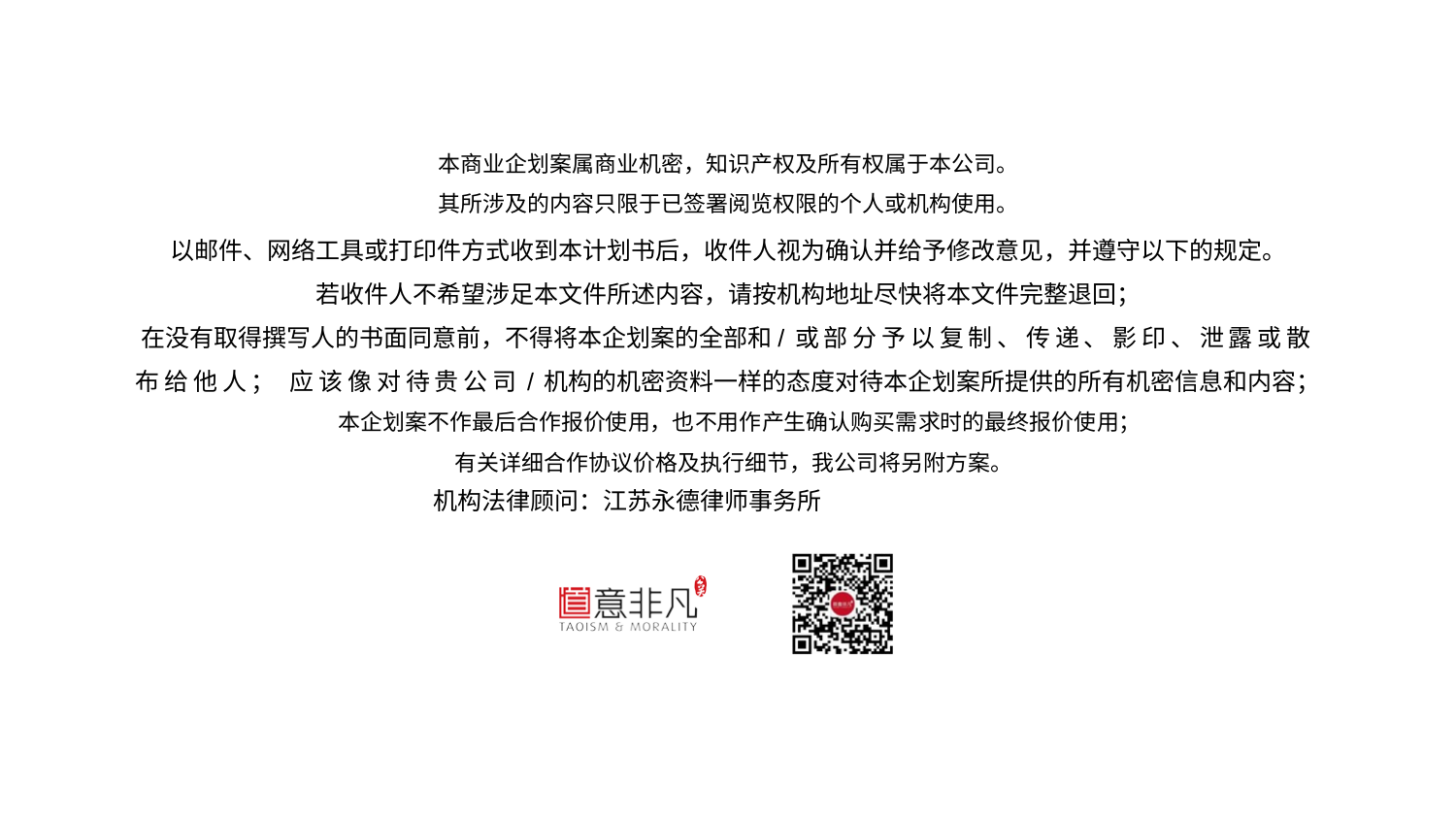

本商业企划案属商业机密，知识产权及所有权属于本公司。 其所涉及的内容只限于已签署阅览权限的个人或机构使用。
以邮件、网络工具或打印件方式收到本计划书后，收件人视为确认并给予修改意见，并遵守以下的规定。 若收件人不希望涉足本文件所述内容，请按机构地址尽快将本文件完整退回；
在没有取得撰写人的书面同意前，不得将本企划案的全部和/或部分予以复制、传递、影印、泄露或散布给他人； 应该像对待贵公司/机构的机密资料一样的态度对待本企划案所提供的所有机密信息和内容；
本企划案不作最后合作报价使用，也不用作产生确认购买需求时的最终报价使用；  有关详细合作协议价格及执行细节，我公司将另附方案。
机构法律顾问：江苏永德律师事务所